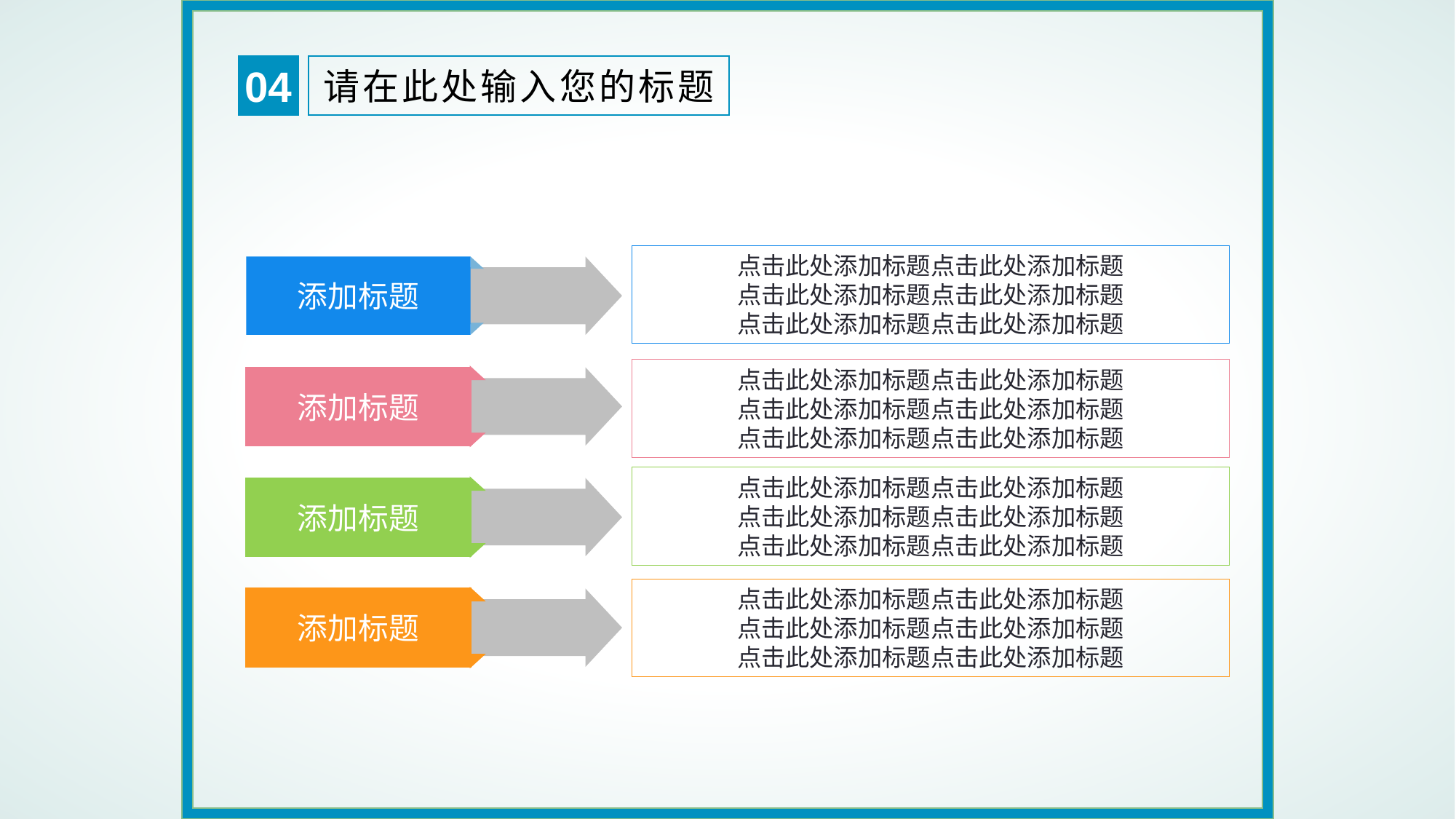

04
请在此处输入您的标题
点击此处添加标题点击此处添加标题
点击此处添加标题点击此处添加标题
点击此处添加标题点击此处添加标题
添加标题

点击此处添加标题点击此处添加标题
点击此处添加标题点击此处添加标题
点击此处添加标题点击此处添加标题
添加标题

点击此处添加标题点击此处添加标题
点击此处添加标题点击此处添加标题
点击此处添加标题点击此处添加标题
添加标题

点击此处添加标题点击此处添加标题
点击此处添加标题点击此处添加标题
点击此处添加标题点击此处添加标题

添加标题